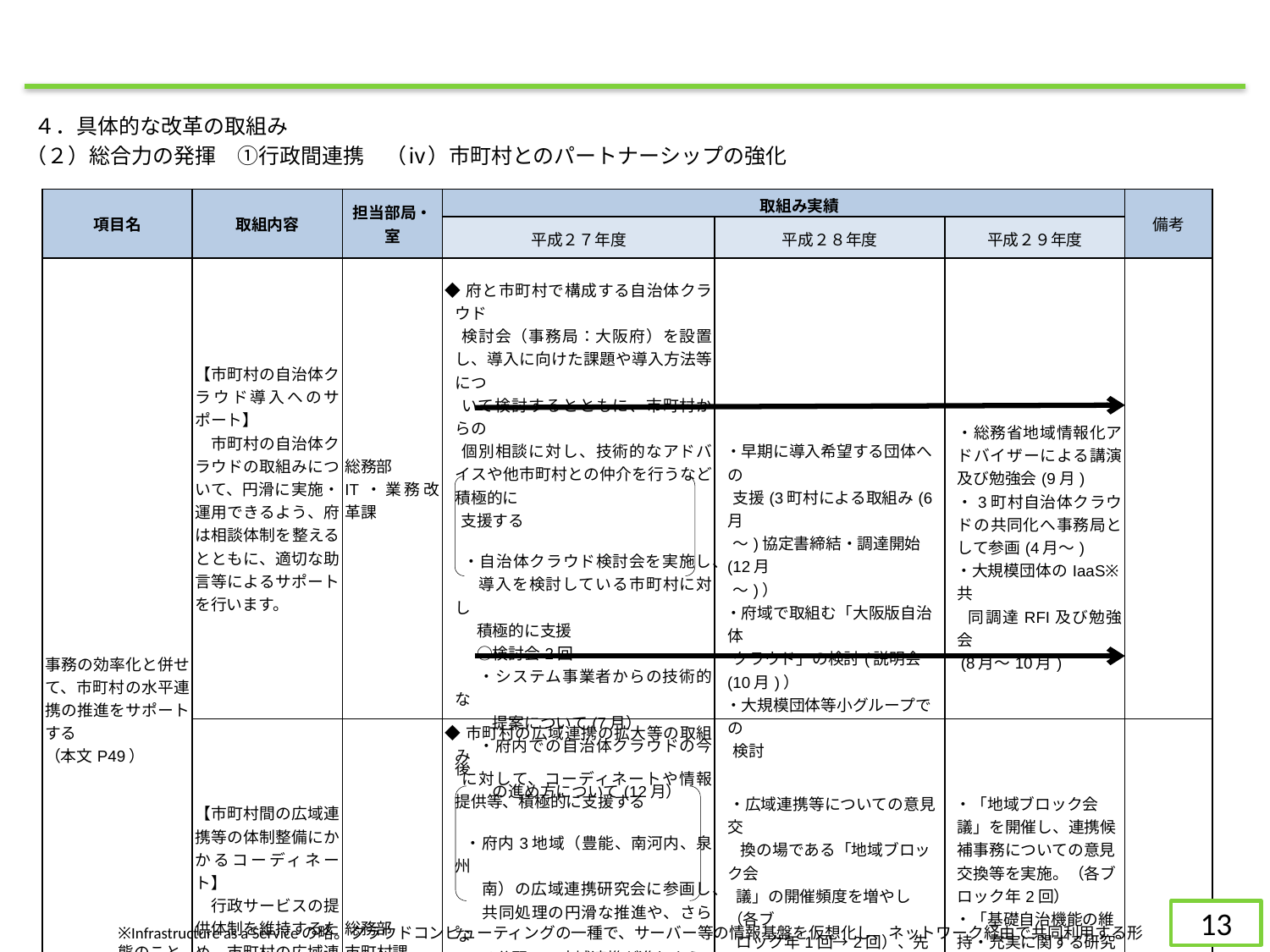

４．具体的な改革の取組み
（２）総合力の発揮　①行政間連携　（ⅳ）市町村とのパートナーシップの強化
| 項目名 | 取組内容 | 担当部局・室 | 取組み実績 |  |  | 備考 |
| --- | --- | --- | --- | --- | --- | --- |
|  |  |  | 平成２７年度 | 平成２８年度 | 平成２９年度 |  |
| 事務の効率化と併せて、市町村の水平連携の推進をサポートする （本文P49） | 【市町村の自治体クラウド導入へのサポート】　 　市町村の自治体クラウドの取組みについて、円滑に実施・運用できるよう、府は相談体制を整えるとともに、適切な助言等によるサポートを行います。 | 総務部 IT・業務改革課 | ◆府と市町村で構成する自治体クラウド 　検討会（事務局：大阪府）を設置し、導入に向けた課題や導入方法等につ 　いて検討するとともに、市町村からの 　個別相談に対し、技術的なアドバイスや他市町村との仲介を行うなど積極的に 　支援する ・自治体クラウド検討会を実施し、 　　導入を検討している市町村に対し 　　積極的に支援 　　○検討会2回 　　・システム事業者からの技術的な 　　　提案について(7月） 　　・府内での自治体クラウドの今後 　　　の進め方について(12月） | ・早期に導入希望する団体への 支援(3町村による取組み(6月 ～)協定書締結・調達開始(12月 ～)） ・府域で取組む「大阪版自治体 クラウド」の検討(説明会(10月)） ・大規模団体等小グループでの 検討 | ・総務省地域情報化アドバイザーによる講演及び勉強会(9月) ・3町村自治体クラウドの共同化へ事務局として参画(4月～) ・大規模団体のIaaS※共 同調達RFI及び勉強会 (8月～10月) |  |
|  | 【市町村間の広域連携等の体制整備にかかるコーディネート】　 　行政サービスの提供体制を維持するため、市町村の広域連携の拡大等の取組みに対し、課題解決に向けた助言など、府がそのコーディネートを担います。 | 総務部 市町村課 | ◆市町村の広域連携の拡大等の取組み 　に対して、コーディネートや情報提供等、積極的に支援する 　 ・府内3地域（豊能、南河内、泉州 　 　南）の広域連携研究会に参画し、 　　 共同処理の円滑な推進や、さらな 　　 る分野での広域連携が進むよう 　　　積極的に支援 　　○研究会参加回数　10回 　　　・豊能（9月） 　　　・南河内（5・7・9・1月） 　　　・泉州南（4・7・10・1月） 　　　⇒泉州南地域において、 　　　　平成28年4月～権限移譲事務 　　　　の共同処理を開始（農林分野） | ・広域連携等についての意見交　 　 換の場である「地域ブロック会 議」の開催頻度を増やし（各ブ ロック年1回→2回）、先進事例 の情報提供などを実施。また、 会議の出席者を案件に応じて 柔軟に設定 　・各地の広域連携研究会に参画 　　し、必要に応じて助言するなど、 　　積極的なコーディネートを実施 　　（参加回数 計10回） | ・「地域ブロック会議」を開催し、連携候補事務についての意見交換等を実施。（各ブロック年2回）　 ・「基礎自治機能の維持・充実に関する研究会」において、府と市町村が共同で、新たな広域連携の促進につながる具体的方策について検討・研 　究を実施。（11月～） |  |

13
※Infrastructure as a Serviceの略。クラウドコンピューティングの一種で、サーバー等の情報基盤を仮想化し、ネットワーク経由で共同利用する形態のこと。